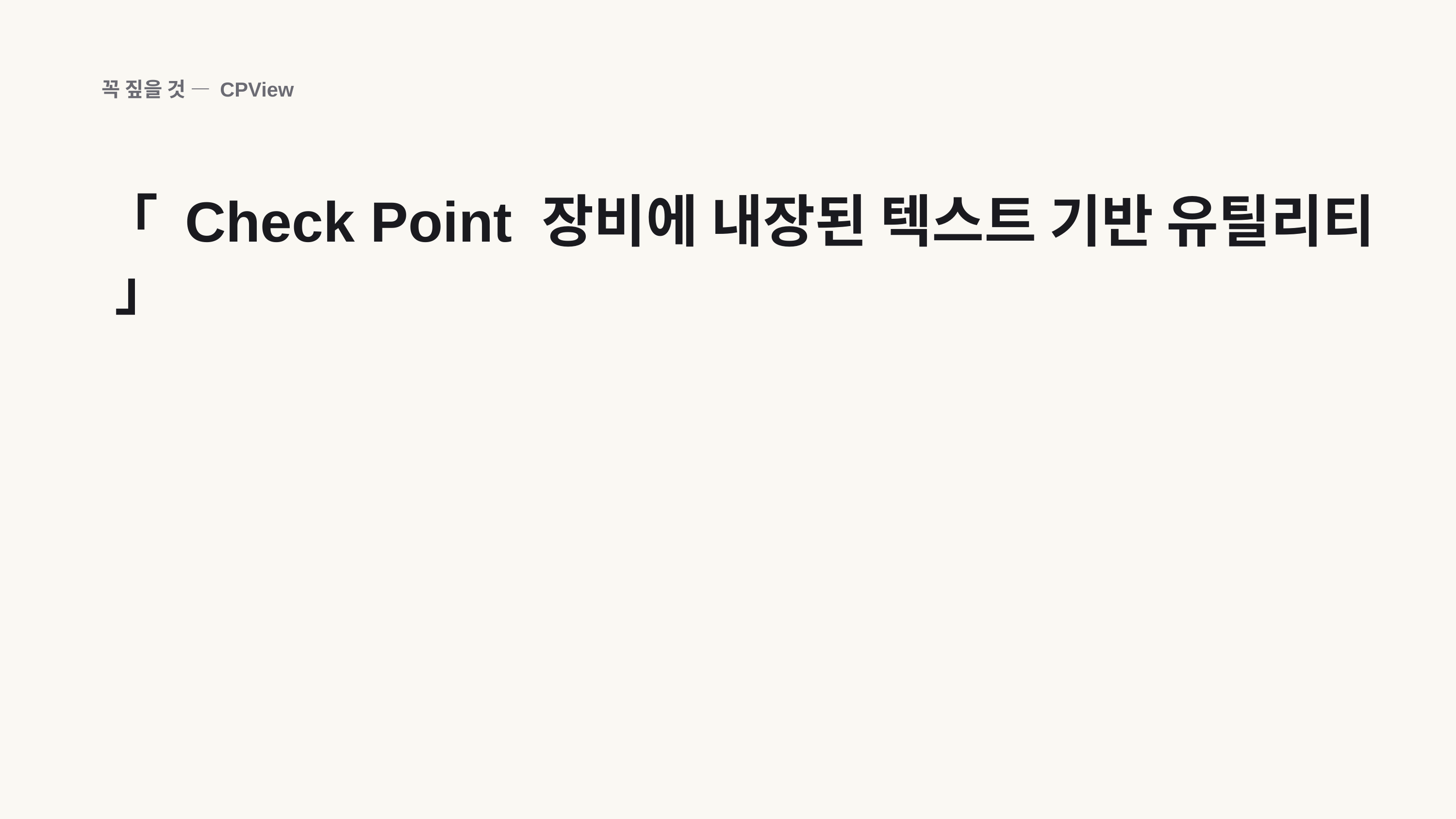

꼭 짚을 것 — CPView
「 Check Point 장비에 내장된 텍스트 기반 유틸리티 」